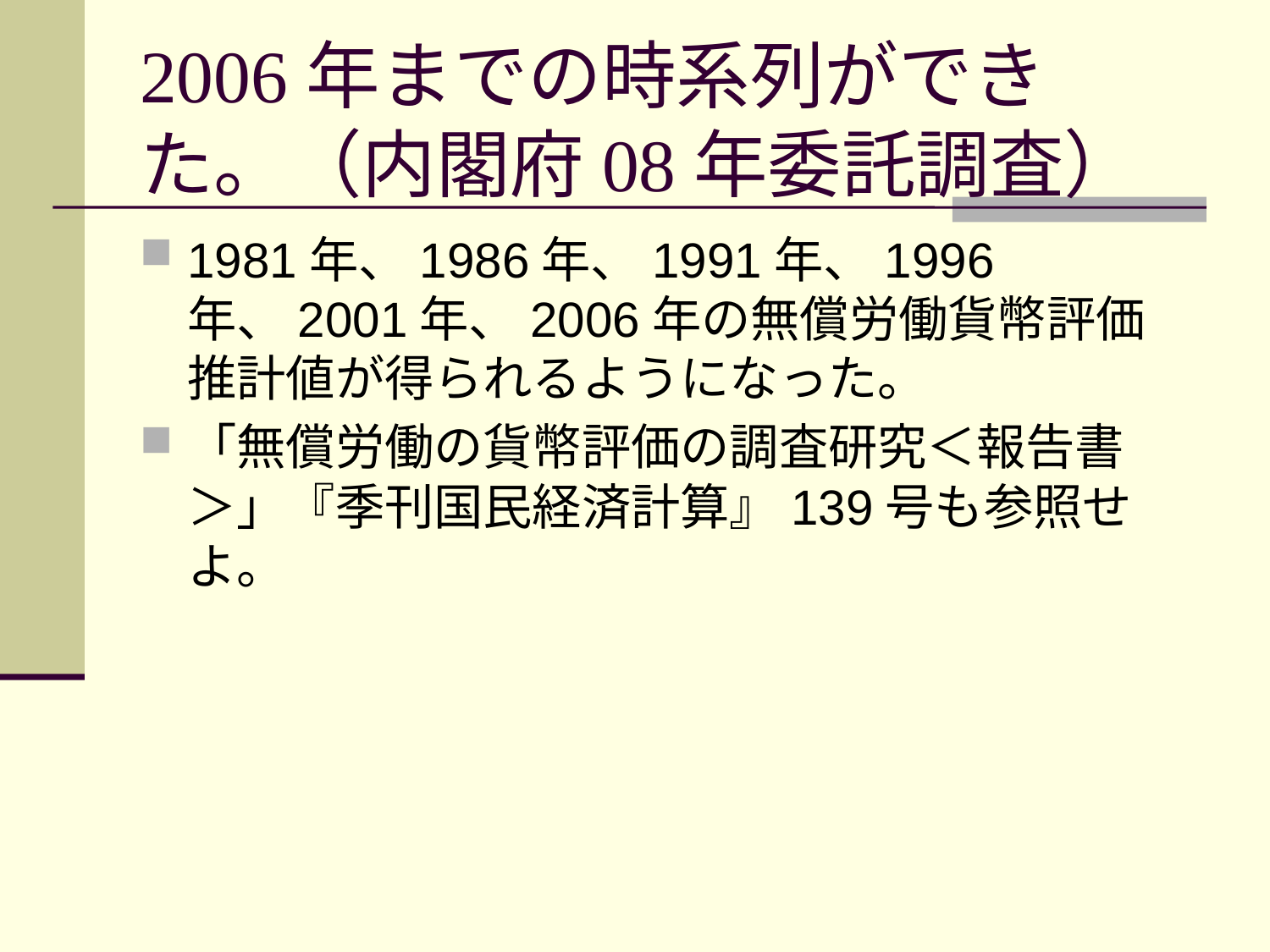

# 2006年までの時系列ができた。（内閣府08年委託調査）
1981年、1986年、1991年、1996年、2001年、2006年の無償労働貨幣評価推計値が得られるようになった。
「無償労働の貨幣評価の調査研究＜報告書＞」『季刊国民経済計算』139号も参照せよ。